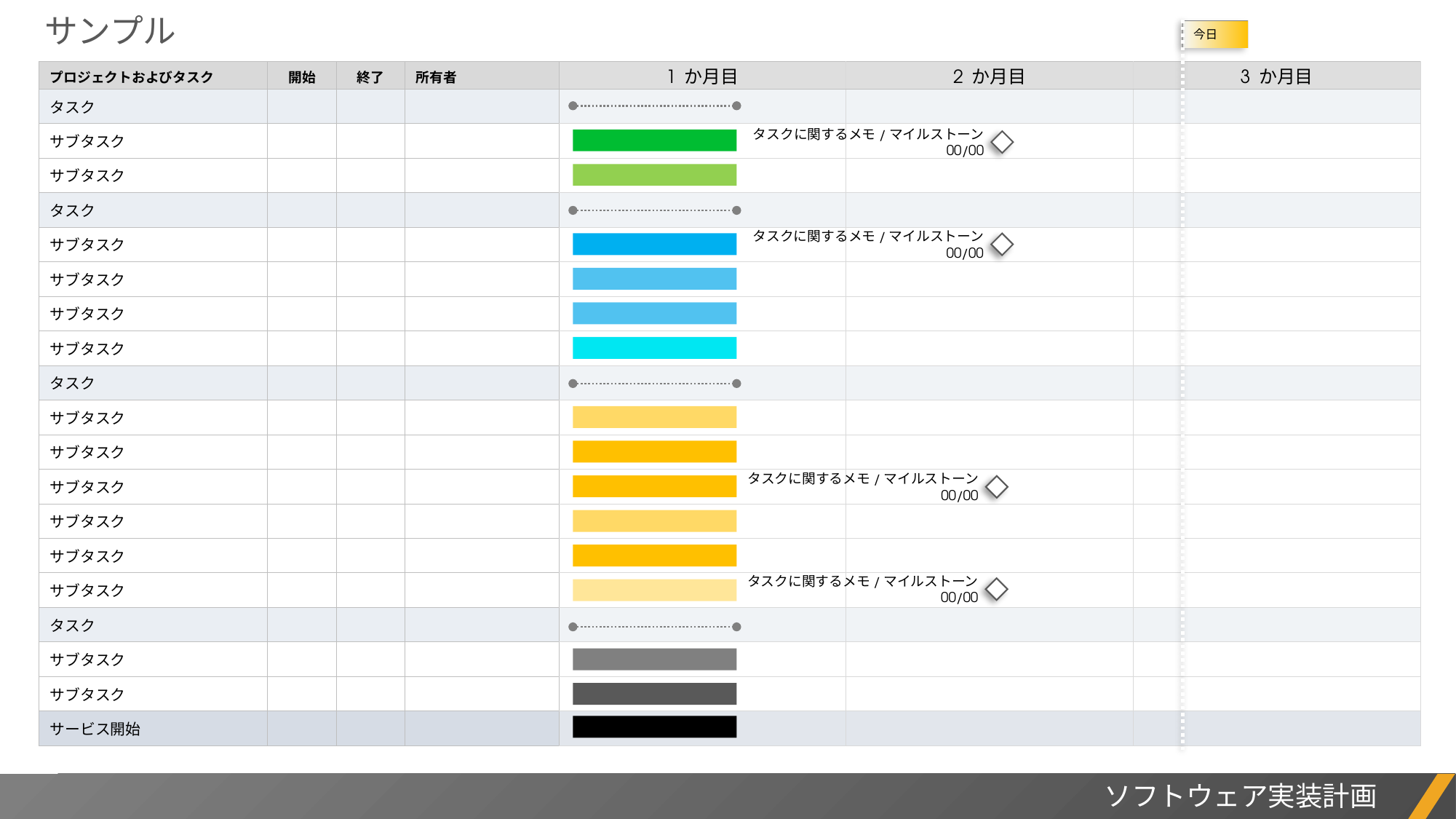

サンプル
今日
| プロジェクトおよびタスク | 開始 | 終了 | 所有者 | 1 か月目 | 2 か月目 | 3 か月目 |
| --- | --- | --- | --- | --- | --- | --- |
| タスク |  |  |  |  |  |  |
| サブタスク |  |  |  |  |  |  |
| サブタスク |  |  |  |  |  |  |
| タスク |  |  |  |  |  |  |
| サブタスク |  |  |  |  |  |  |
| サブタスク |  |  |  |  |  |  |
| サブタスク |  |  |  |  |  |  |
| サブタスク |  |  |  |  |  |  |
| タスク |  |  |  |  |  |  |
| サブタスク |  |  |  |  |  |  |
| サブタスク |  |  |  |  |  |  |
| サブタスク |  |  |  |  |  |  |
| サブタスク |  |  |  |  |  |  |
| サブタスク |  |  |  |  |  |  |
| サブタスク |  |  |  |  |  |  |
| タスク |  |  |  |  |  |  |
| サブタスク |  |  |  |  |  |  |
| サブタスク |  |  |  |  |  |  |
| サービス開始 |  |  |  |  |  |  |
タスクに関するメモ/マイルストーン 00/00

タスクに関するメモ/マイルストーン 00/00

タスクに関するメモ/マイルストーン 00/00

タスクに関するメモ/マイルストーン 00/00

ソフトウェア実装計画